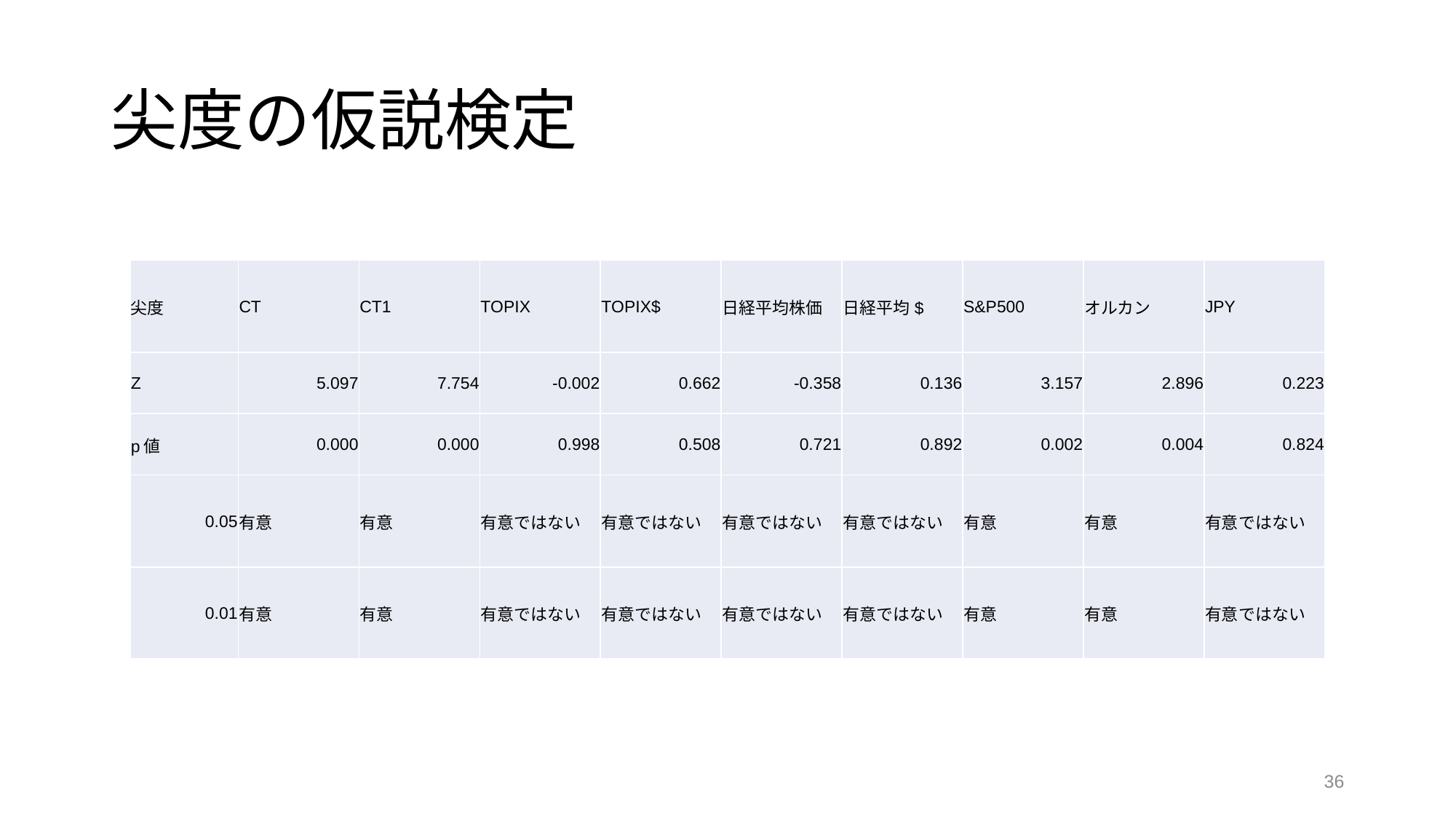

# 尖度の仮説検定
| 尖度 | CT | CT1 | TOPIX | TOPIX$ | 日経平均株価 | 日経平均$ | S&P500 | オルカン | JPY |
| --- | --- | --- | --- | --- | --- | --- | --- | --- | --- |
| Z | 5.097 | 7.754 | -0.002 | 0.662 | -0.358 | 0.136 | 3.157 | 2.896 | 0.223 |
| p値 | 0.000 | 0.000 | 0.998 | 0.508 | 0.721 | 0.892 | 0.002 | 0.004 | 0.824 |
| 0.05 | 有意 | 有意 | 有意ではない | 有意ではない | 有意ではない | 有意ではない | 有意 | 有意 | 有意ではない |
| 0.01 | 有意 | 有意 | 有意ではない | 有意ではない | 有意ではない | 有意ではない | 有意 | 有意 | 有意ではない |
36